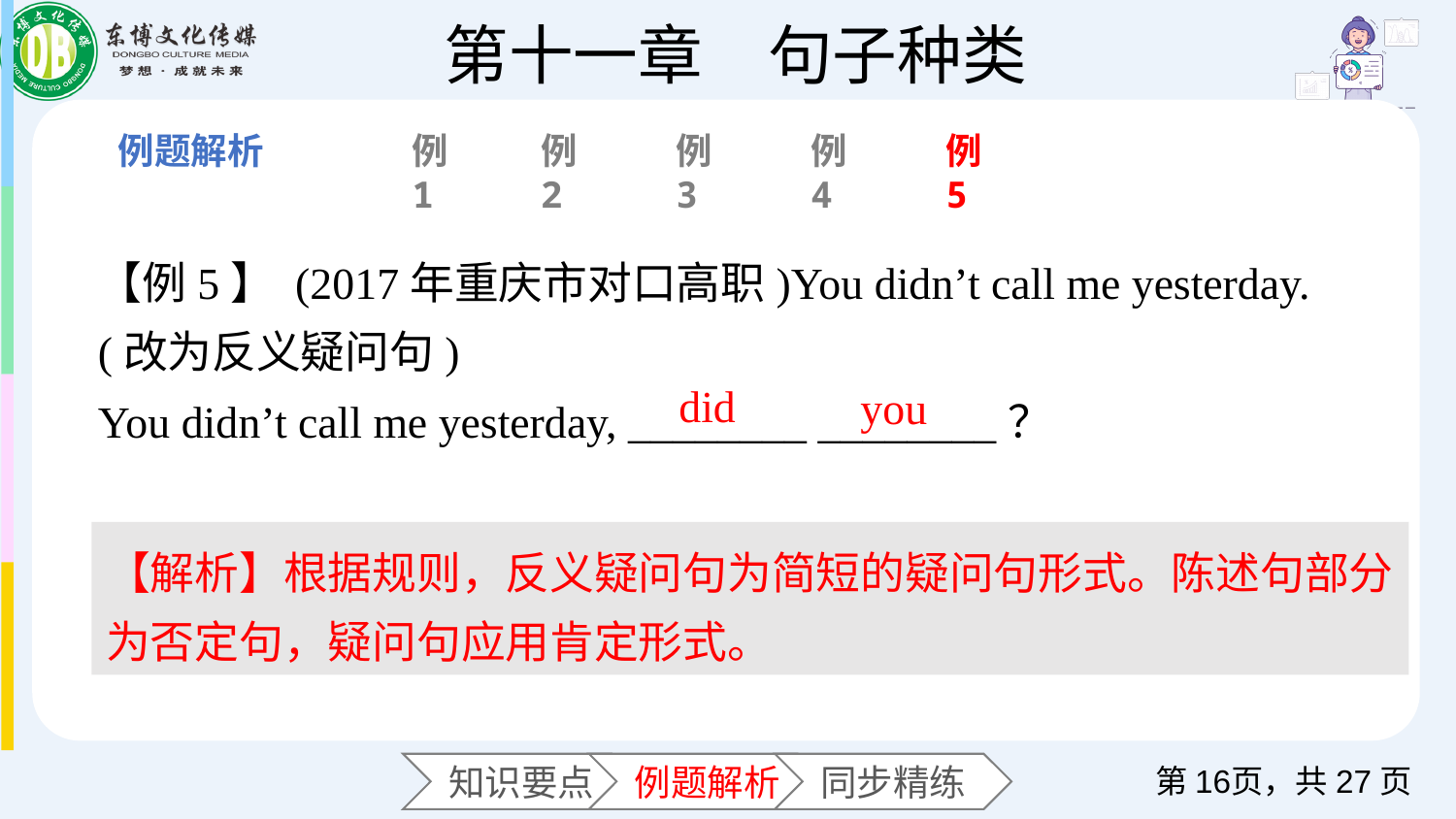

例1
例2
例3
例4
例5
【例5】 (2017年重庆市对口高职)You didn’t call me yesterday. (改为反义疑问句)
You didn’t call me yesterday, ________ ________？

you
did
【解析】根据规则，反义疑问句为简短的疑问句形式。陈述句部分为否定句，疑问句应用肯定形式。